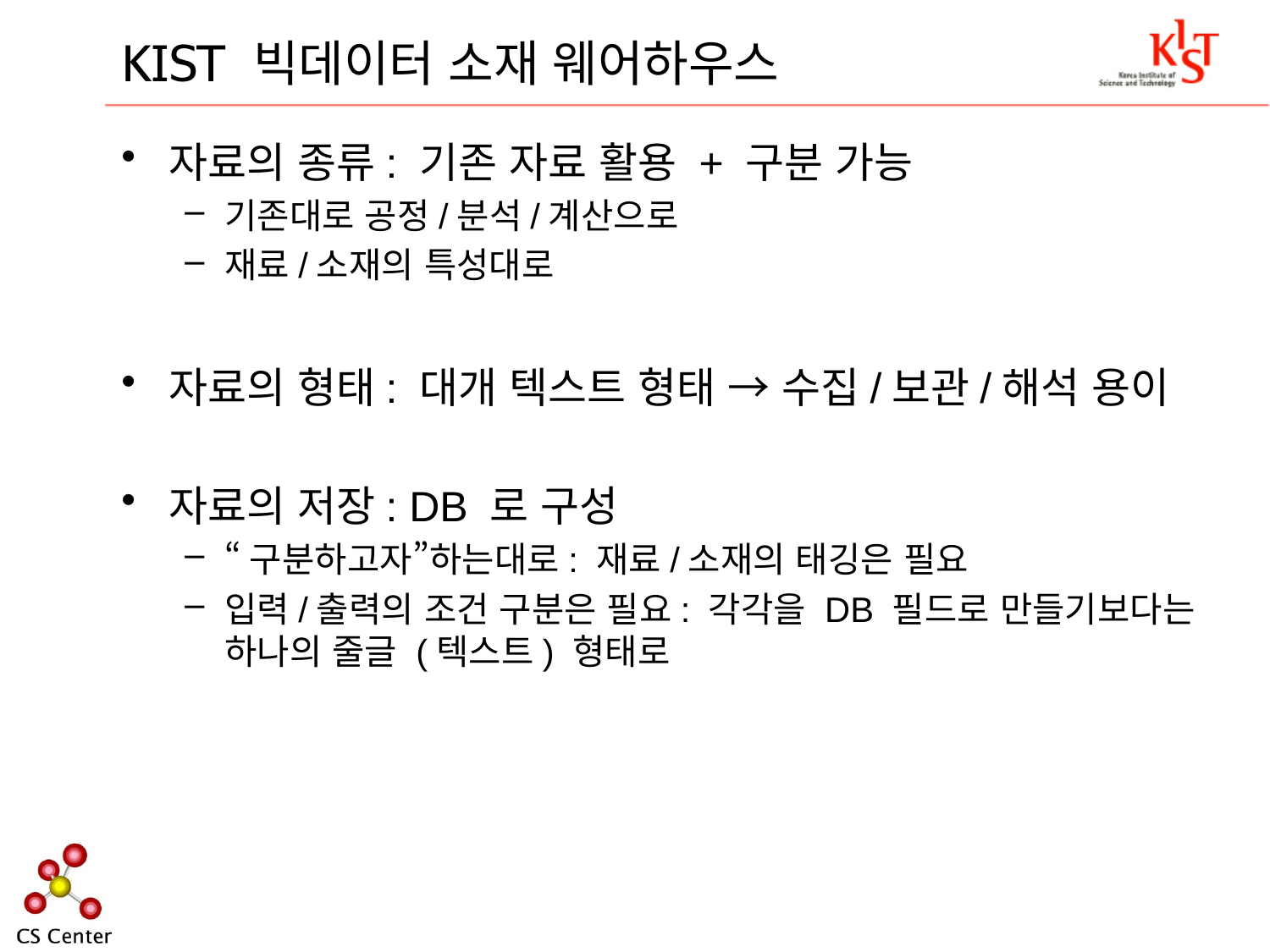

# KIST 빅데이터 소재 웨어하우스
자료의 종류: 기존 자료 활용 + 구분 가능
기존대로 공정/분석/계산으로
재료/소재의 특성대로

자료의 형태: 대개 텍스트 형태 → 수집/보관/해석 용이

자료의 저장: DB 로 구성
“구분하고자”하는대로: 재료/소재의 태깅은 필요
입력/출력의 조건 구분은 필요: 각각을 DB 필드로 만들기보다는 하나의 줄글 (텍스트) 형태로